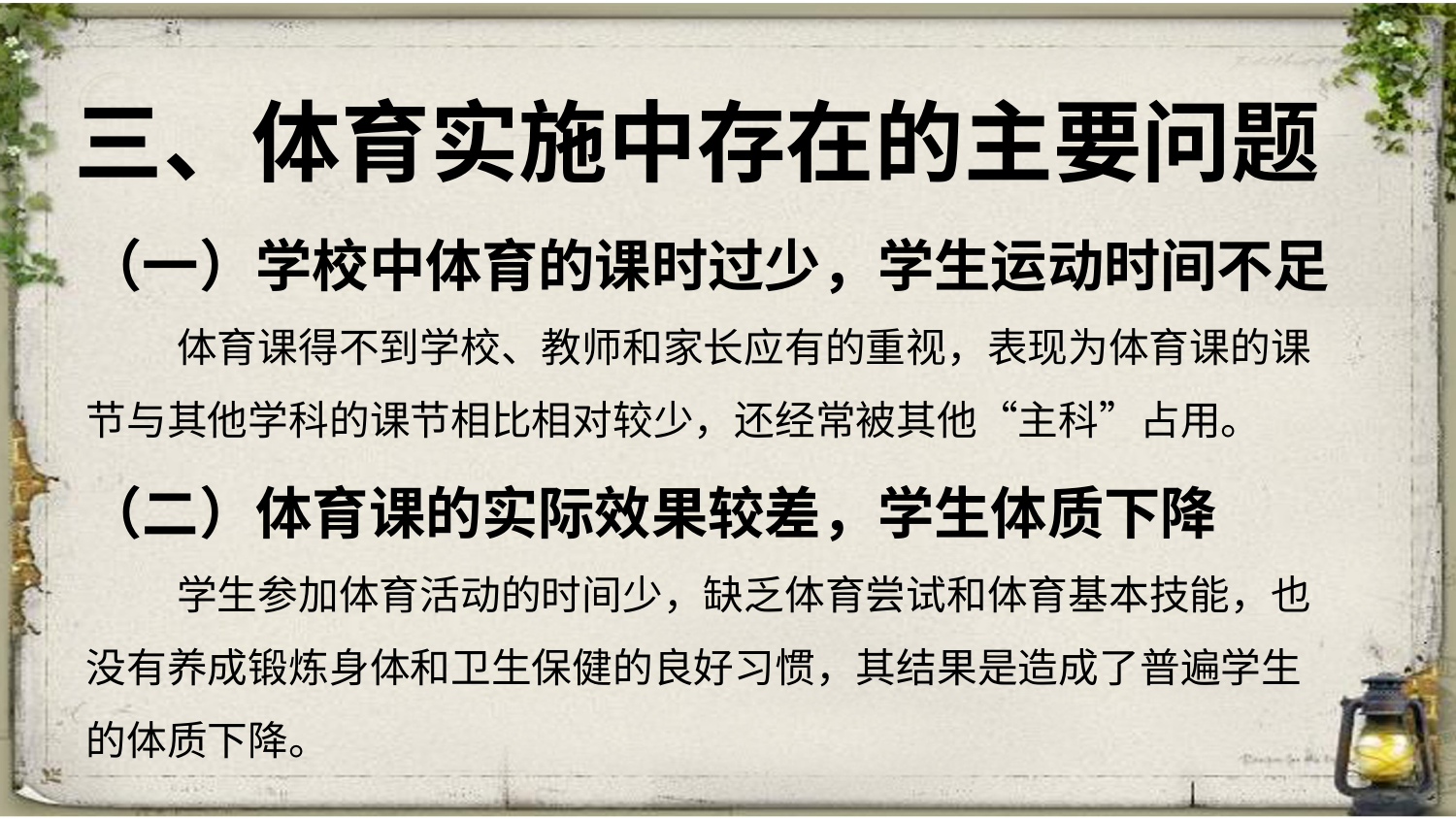

三、体育实施中存在的主要问题
（一）学校中体育的课时过少，学生运动时间不足
         体育课得不到学校、教师和家长应有的重视，表现为体育课的课节与其他学科的课节相比相对较少，还经常被其他“主科”占用。
（二）体育课的实际效果较差，学生体质下降
         学生参加体育活动的时间少，缺乏体育尝试和体育基本技能，也没有养成锻炼身体和卫生保健的良好习惯，其结果是造成了普遍学生的体质下降。